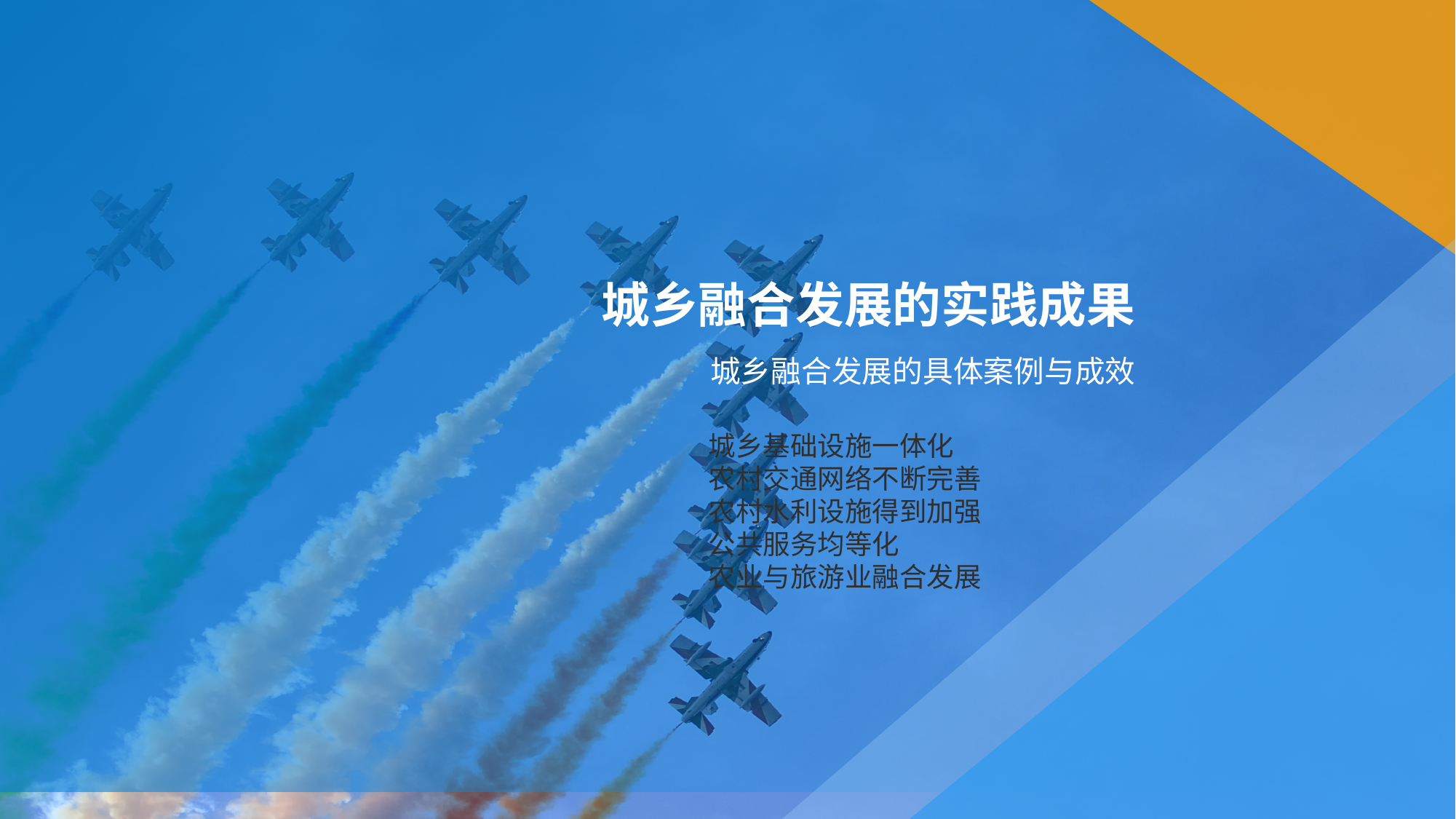

# 城乡融合发展的实践成果
城乡融合发展的具体案例与成效
城乡基础设施一体化
农村交通网络不断完善
农村水利设施得到加强
公共服务均等化
农业与旅游业融合发展